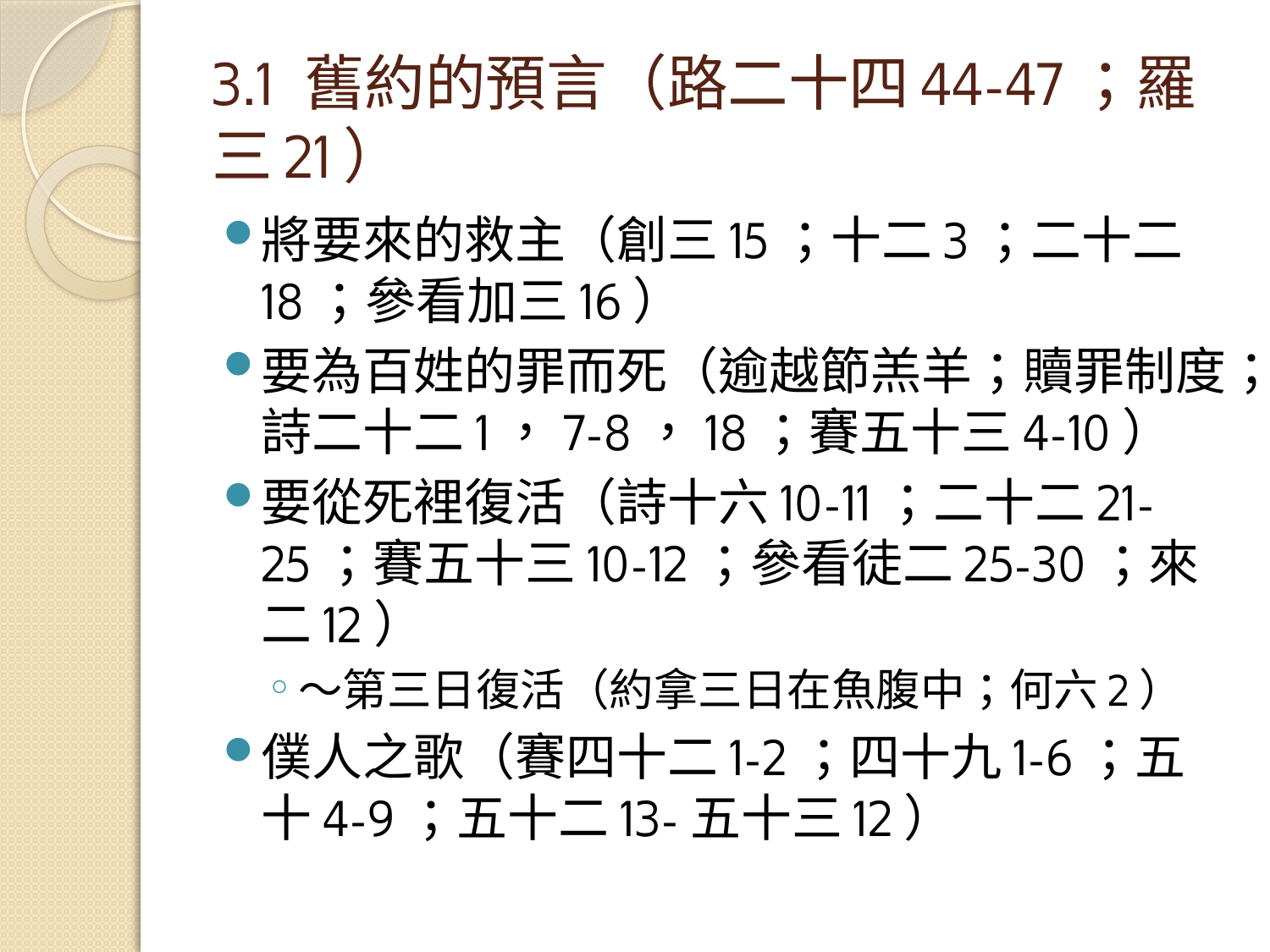

# 3.1 舊約的預言（路二十四44-47；羅三21）
將要來的救主（創三15；十二3；二十二18；參看加三16）
要為百姓的罪而死（逾越節羔羊；贖罪制度；詩二十二1，7-8，18；賽五十三4-10）
要從死裡復活（詩十六10-11；二十二21-25；賽五十三10-12；參看徒二25-30；來二12）
～第三日復活（約拿三日在魚腹中；何六2）
僕人之歌（賽四十二1-2；四十九1-6；五十4-9；五十二13-五十三12）